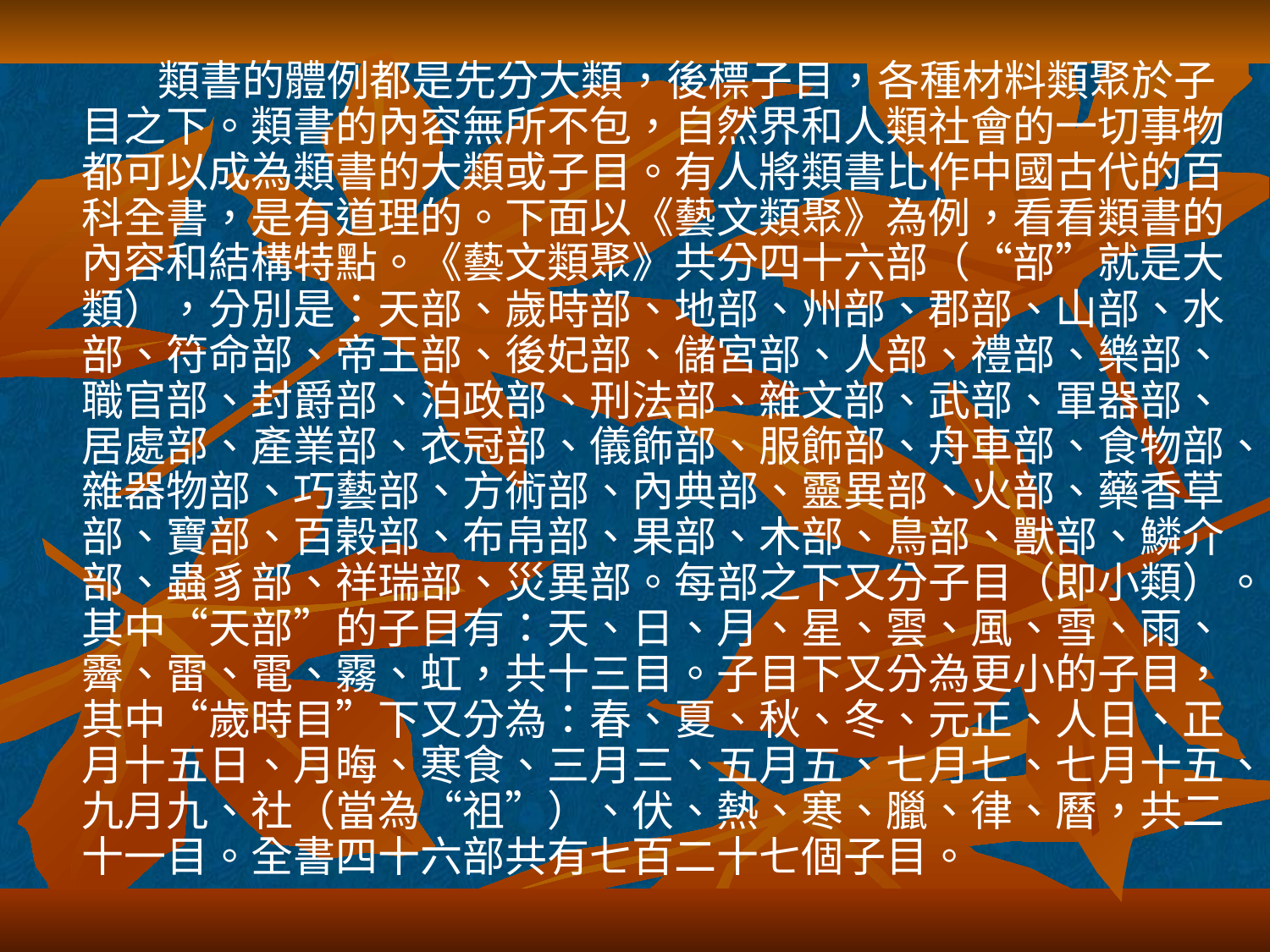

類書的體例都是先分大類，後標子目，各種材料類聚於子目之下。類書的內容無所不包，自然界和人類社會的一切事物都可以成為類書的大類或子目。有人將類書比作中國古代的百科全書，是有道理的。下面以《藝文類聚》為例，看看類書的內容和結構特點。《藝文類聚》共分四十六部（“部”就是大類），分別是：天部、歲時部、地部、州部、郡部、山部、水部、符命部、帝王部、後妃部、儲宮部、人部、禮部、樂部、職官部、封爵部、泊政部、刑法部、雜文部、武部、軍器部、居處部、產業部、衣冠部、儀飾部、服飾部、舟車部、食物部、雜器物部、巧藝部、方術部、內典部、靈異部、火部、藥香草部、寶部、百榖部、布帛部、果部、木部、鳥部、獸部、鱗介部、蟲豸部、祥瑞部、災異部。每部之下又分子目（即小類）。其中“天部”的子目有：天、日、月、星、雲、風、雪、雨、霽、雷、電、霧、虹，共十三目。子目下又分為更小的子目，其中“歲時目”下又分為：春、夏、秋、冬、元正、人日、正月十五日、月晦、寒食、三月三、五月五、七月七、七月十五、九月九、社（當為“祖”）、伏、熱、寒、臘、律、曆，共二十一目。全書四十六部共有七百二十七個子目。